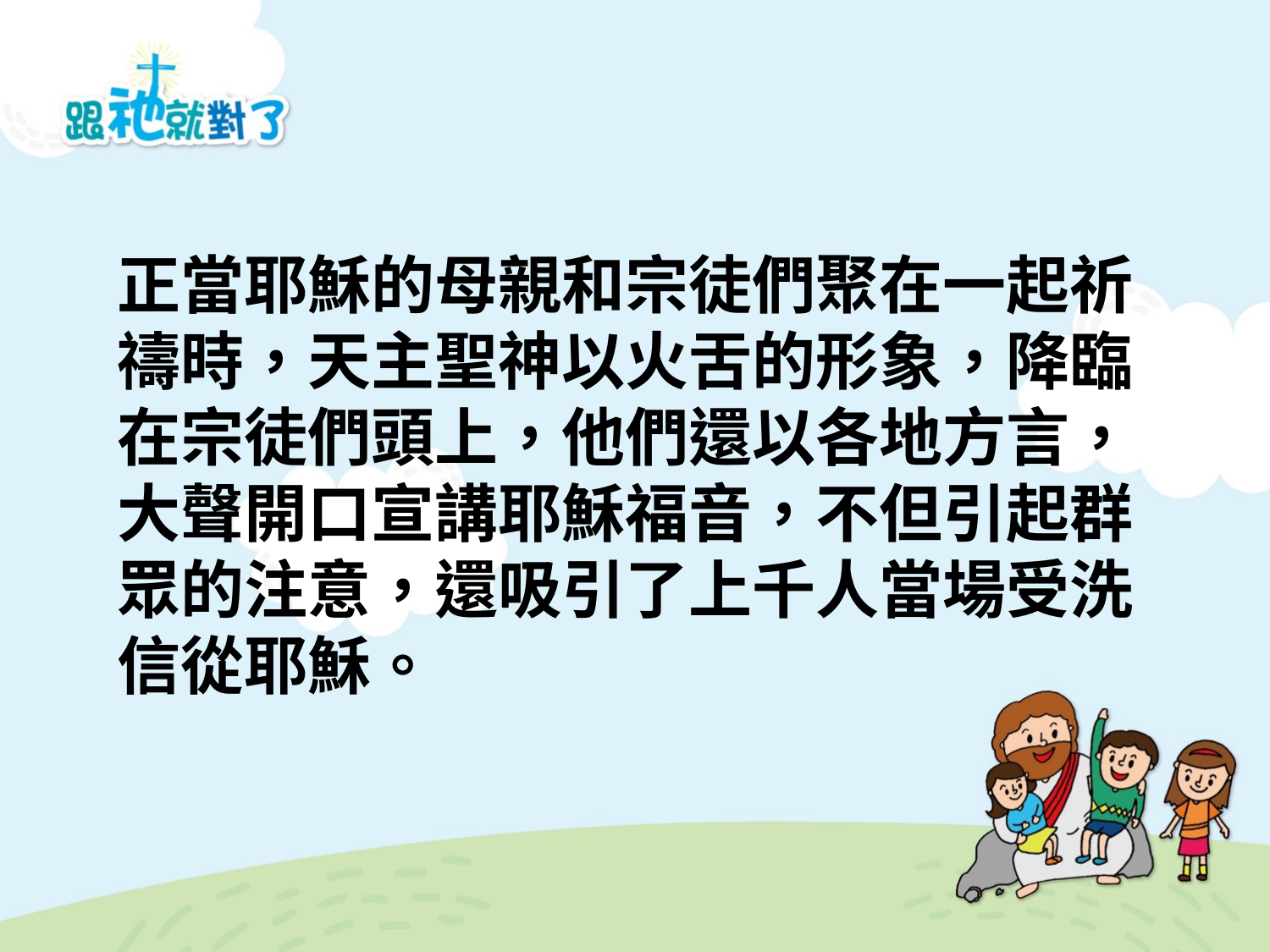

正當耶穌的母親和宗徒們聚在一起祈禱時，天主聖神以火舌的形象，降臨在宗徒們頭上，他們還以各地方言，大聲開口宣講耶穌福音，不但引起群眾的注意，還吸引了上千人當場受洗信從耶穌。